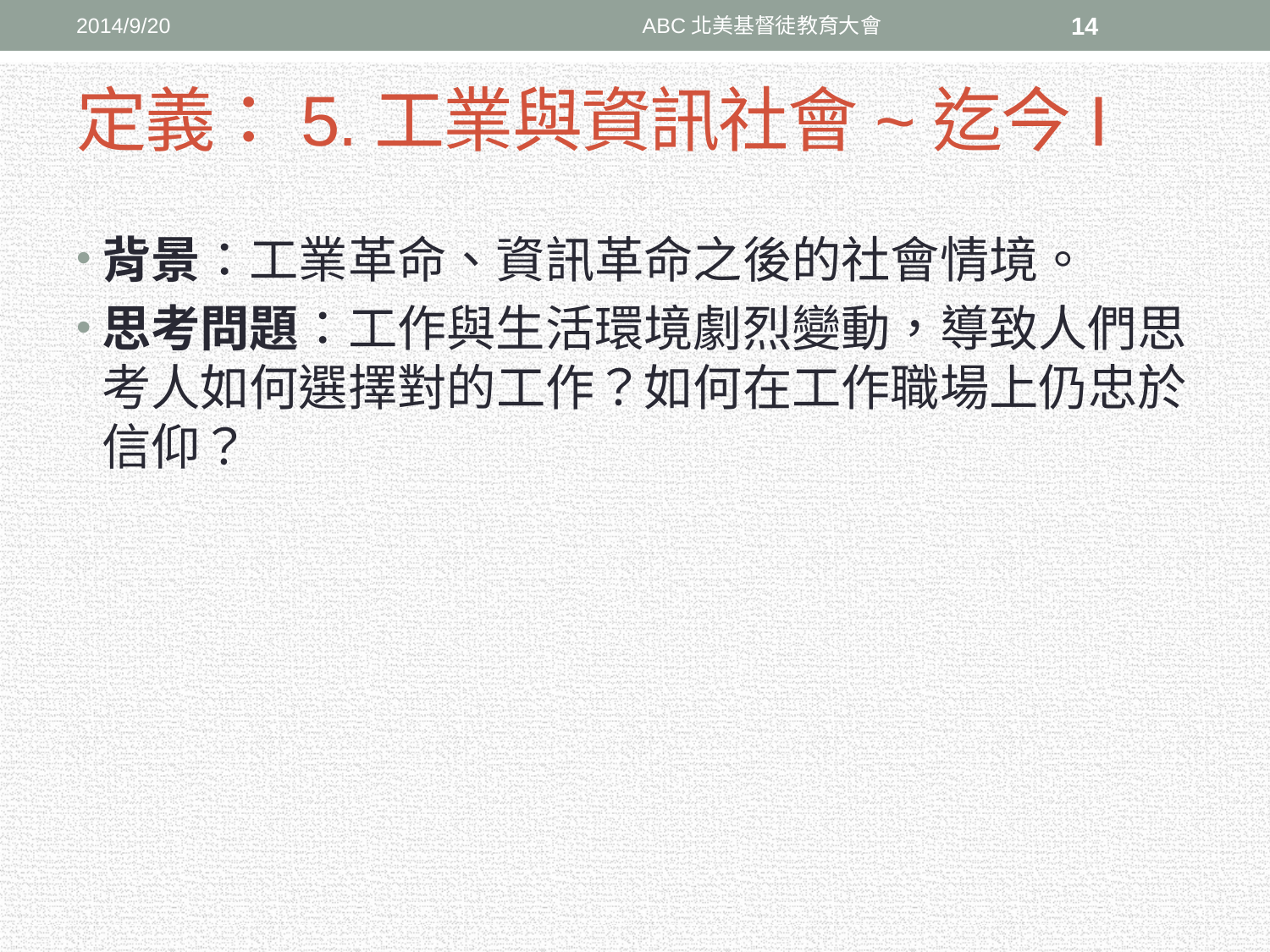

2014/9/20
ABC北美基督徒教育大會
14
# 定義：5.工業與資訊社會~迄今I
背景：工業革命、資訊革命之後的社會情境。
思考問題：工作與生活環境劇烈變動，導致人們思考人如何選擇對的工作？如何在工作職場上仍忠於信仰？